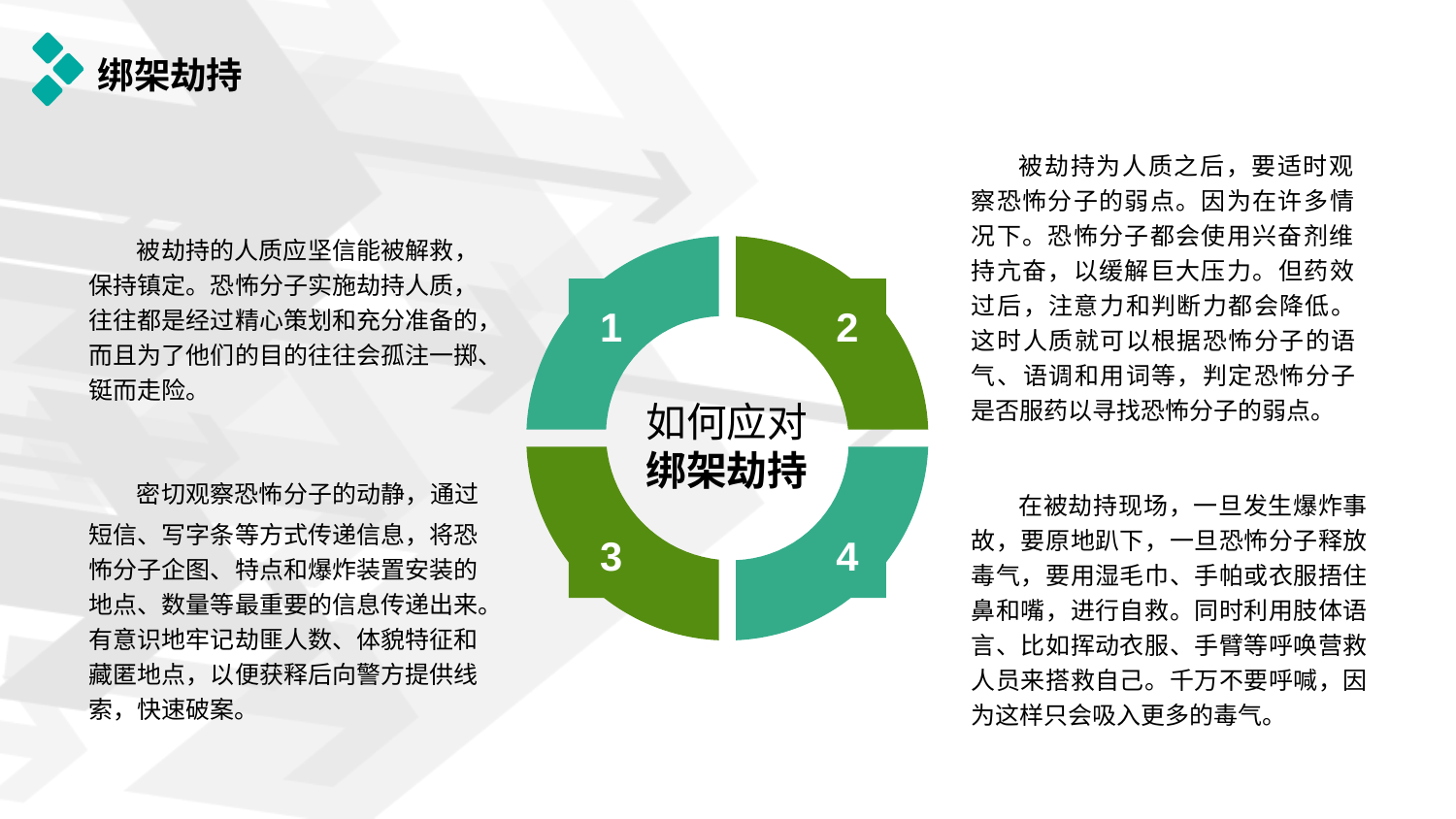

# 绑架劫持

被劫持为人质之后，要适时观 察恐怖分子的弱点。因为在许多情
况下。恐怖分子都会使用兴奋剂维 持亢奋，以缓解巨大压力。但药效
被劫持的人质应坚信能被解救， 保持镇定。恐怖分子实施劫持人质， 往往都是经过精心策划和充分准备的， 而且为了他们的目的往往会孤注一掷、 铤而走险。

过后，注意力和判断力都会降低。 这时人质就可以根据恐怖分子的语 气、语调和用词等，判定恐怖分子 是否服药以寻找恐怖分子的弱点。
1
2
如何应对
绑架劫持

密切观察恐怖分子的动静，通过
在被劫持现场，一旦发生爆炸事 故，要原地趴下，一旦恐怖分子释放 毒气，要用湿毛巾、手帕或衣服捂住 鼻和嘴，进行自救。同时利用肢体语 言、比如挥动衣服、手臂等呼唤营救 人员来搭救自己。千万不要呼喊，因 为这样只会吸入更多的毒气。
短信、写字条等方式传递信息，将恐 怖分子企图、特点和爆炸装置安装的 地点、数量等最重要的信息传递出来。 有意识地牢记劫匪人数、体貌特征和 藏匿地点，以便获释后向警方提供线 索，快速破案。
3
4